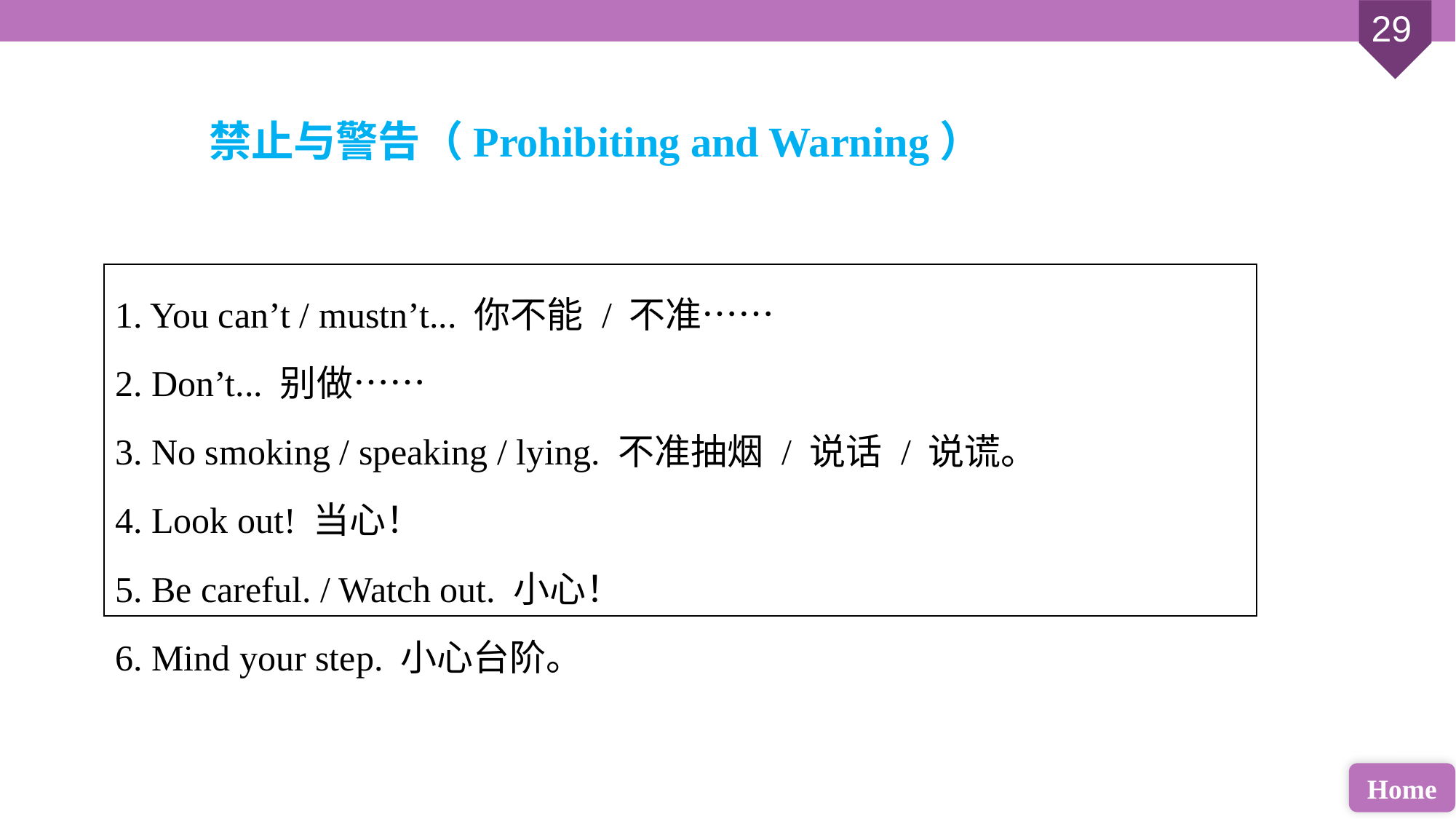

禁止与警告（Prohibiting and Warning）
| 1. You can’t / mustn’t... 你不能 / 不准…… 2. Don’t... 别做…… 3. No smoking / speaking / lying. 不准抽烟 / 说话 / 说谎。 4. Look out! 当心！ 5. Be careful. / Watch out. 小心！ 6. Mind your step. 小心台阶。 |
| --- |